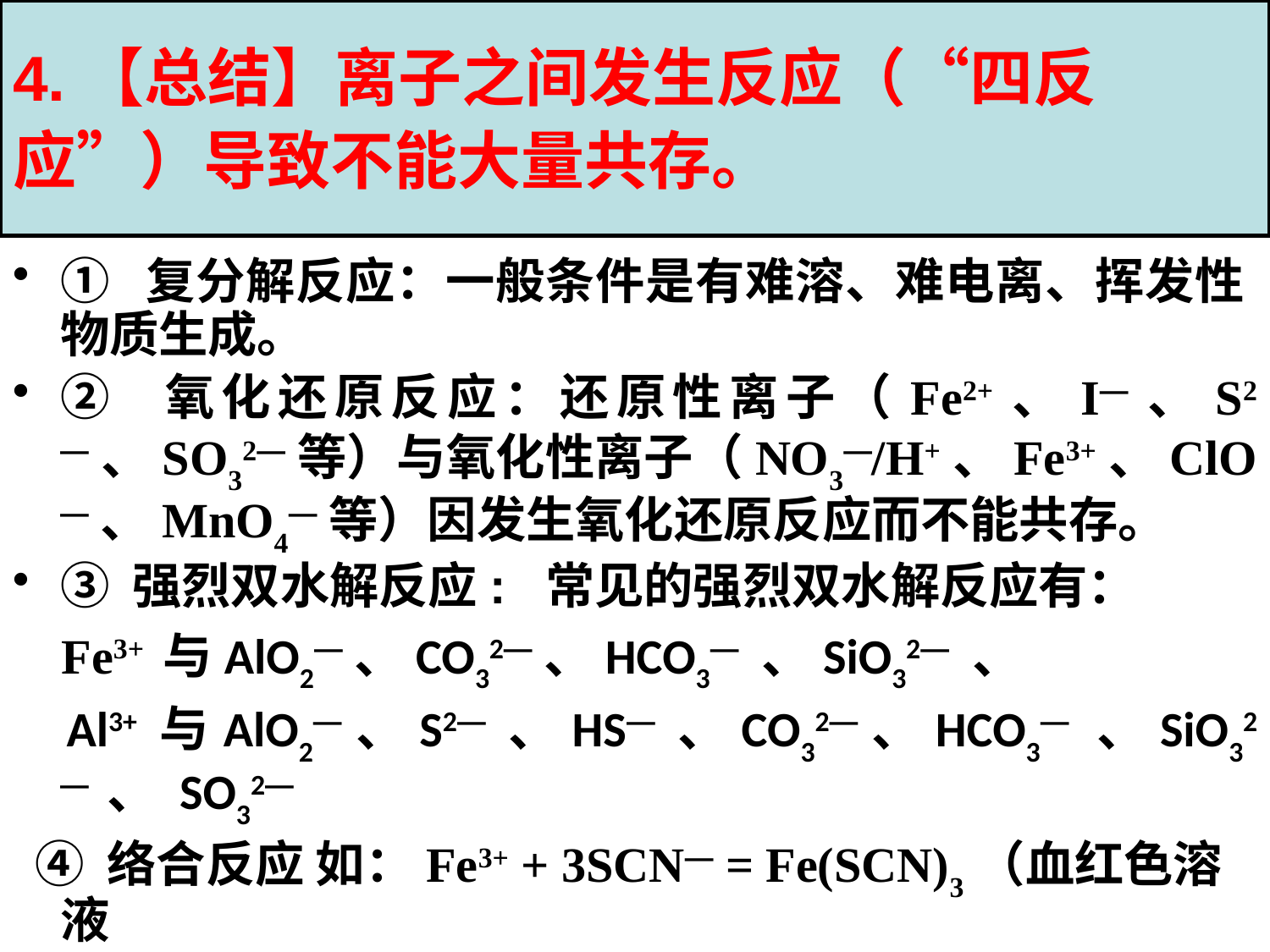

# 4.【总结】离子之间发生反应（“四反应”）导致不能大量共存。
①  复分解反应：一般条件是有难溶、难电离、挥发性  物质生成。
②  氧化还原反应：还原性离子（Fe2+、I—、S2—、SO32—等）与氧化性离子（NO3—/H+、Fe3+、ClO—、MnO4—等）因发生氧化还原反应而不能共存。
③ 强烈双水解反应:  常见的强烈双水解反应有：
    Fe3+ 与AlO2—、CO32—、HCO3— 、SiO32— 、
    Al3+ 与AlO2—、S2— 、HS— 、CO32—、HCO3— 、SiO32— 、 SO32—
  ④ 络合反应 如：Fe3+ + 3SCN— = Fe(SCN)3（血红色溶液